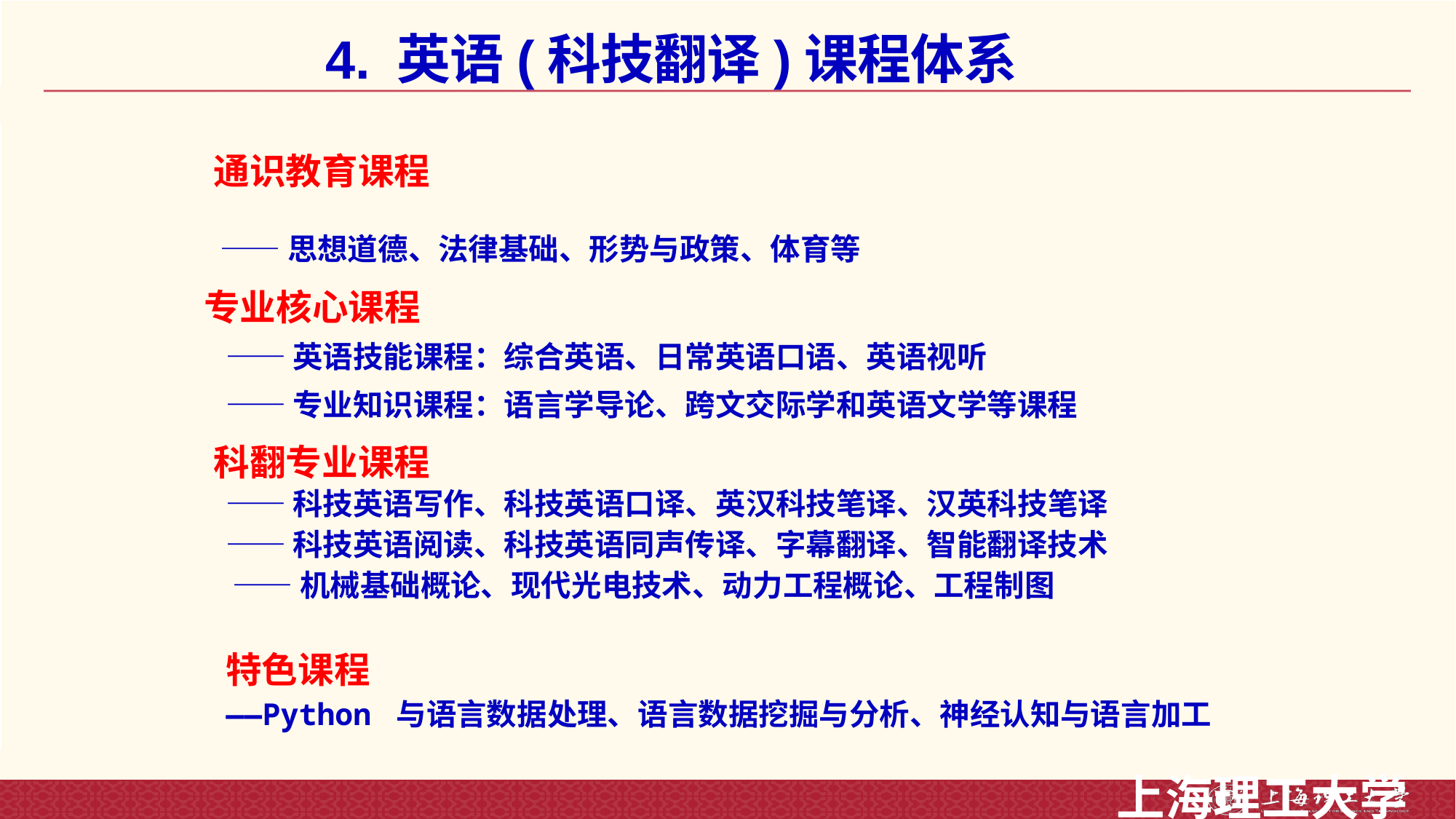

# 4. 英语(科技翻译)课程体系
通识教育课程
  ——思想道德、法律基础、形势与政策、体育等
专业核心课程
——英语技能课程：综合英语、日常英语口语、英语视听
——专业知识课程：语言学导论、跨文交际学和英语文学等课程
科翻专业课程
——科技英语写作、科技英语口译、英汉科技笔译、汉英科技笔译
——科技英语阅读、科技英语同声传译、字幕翻译、智能翻译技术
 ——机械基础概论、现代光电技术、动力工程概论、工程制图

特色课程
——Python 与语言数据处理、语言数据挖掘与分析、神经认知与语言加工
上海理工大学